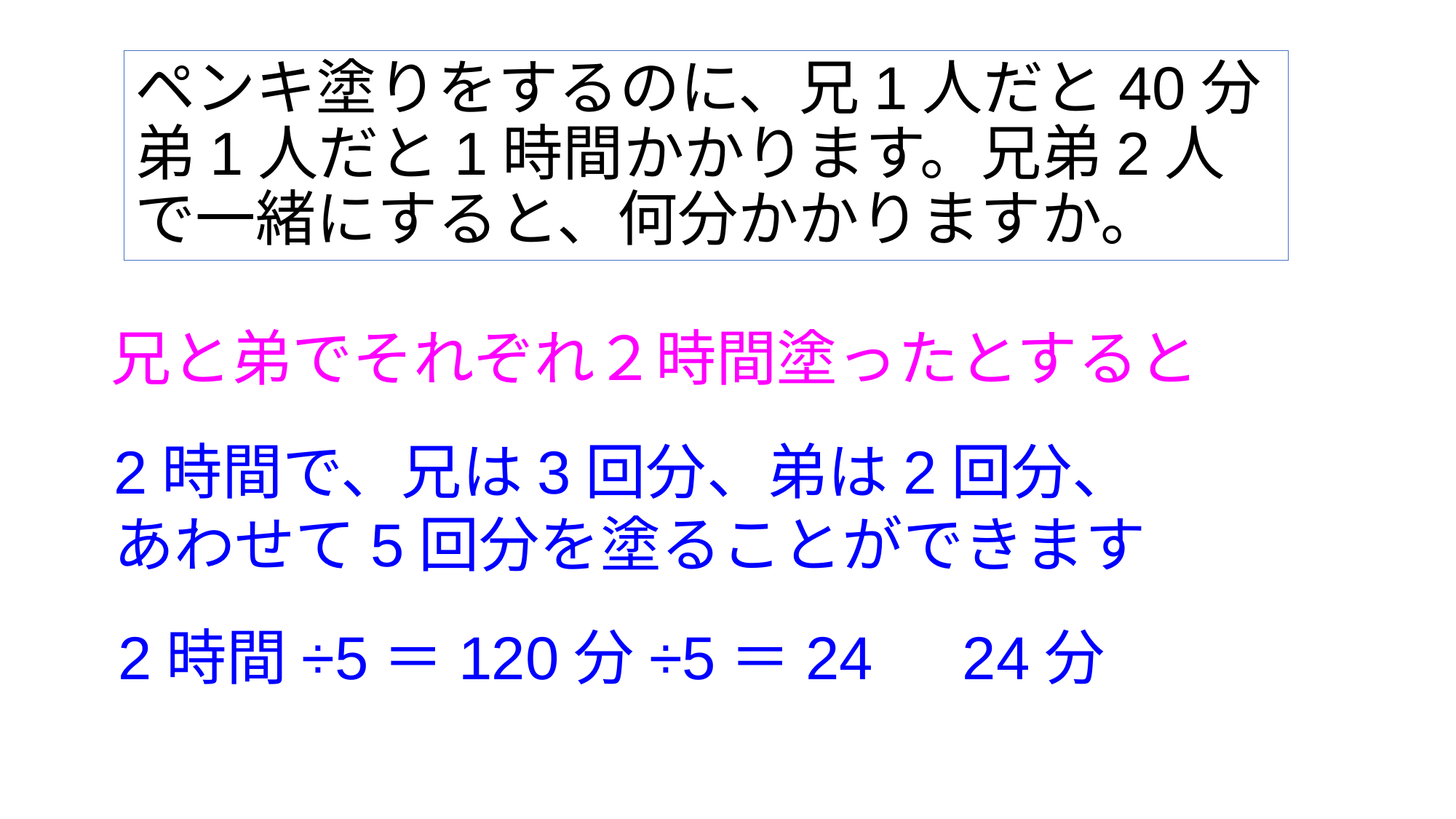

# ペンキ塗りをするのに、兄1人だと40分弟1人だと1時間かかります。兄弟2人で一緒にすると、何分かかりますか。
兄と弟でそれぞれ２時間塗ったとすると
2時間で、兄は3回分、弟は2回分、
あわせて5回分を塗ることができます
2時間÷5＝120分÷5＝24　24分